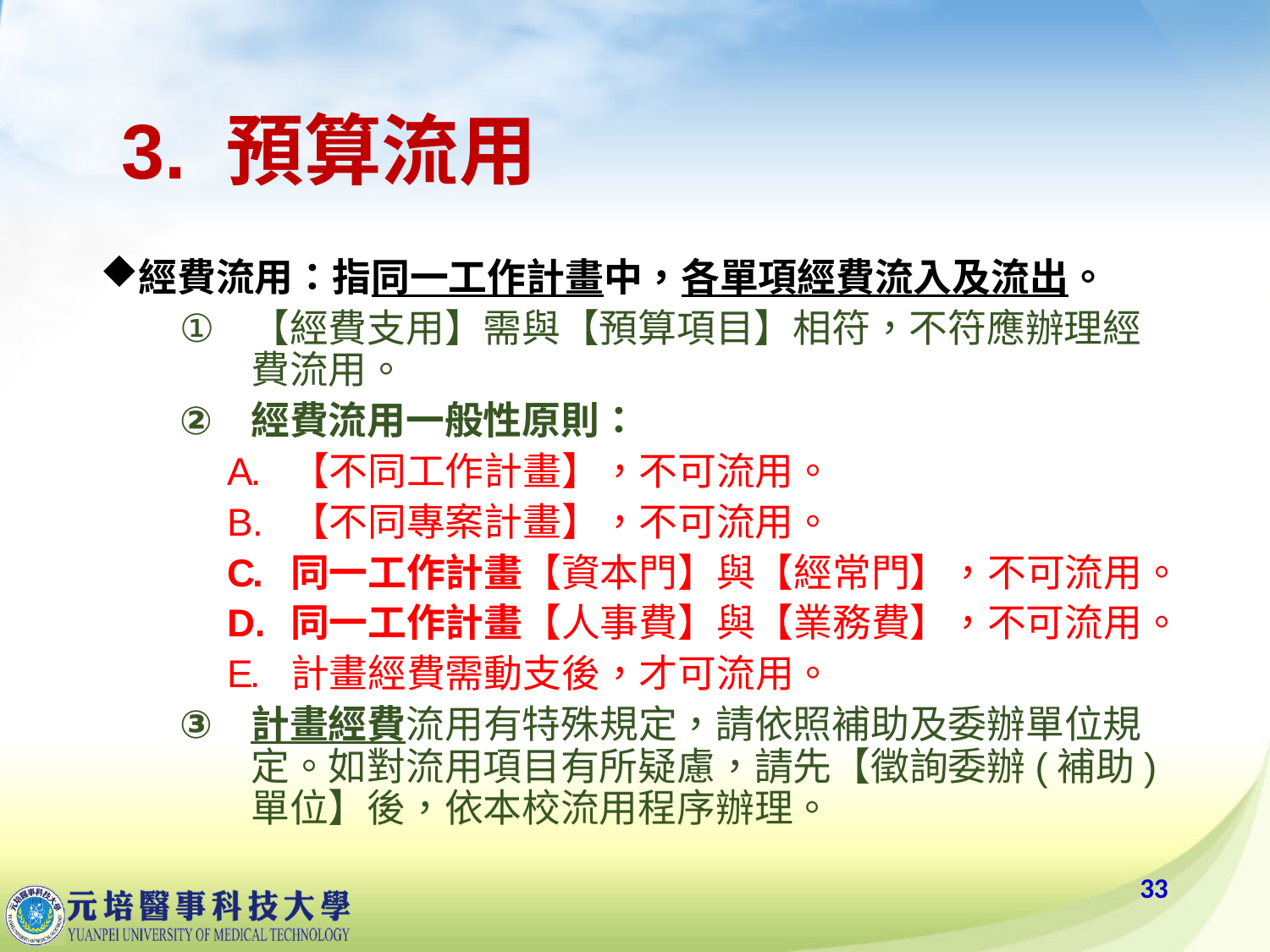

# 3. 預算流用
經費流用：指同一工作計畫中，各單項經費流入及流出。
【經費支用】需與【預算項目】相符，不符應辦理經費流用。
經費流用一般性原則：
【不同工作計畫】，不可流用。
【不同專案計畫】，不可流用。
同一工作計畫【資本門】與【經常門】，不可流用。
同一工作計畫【人事費】與【業務費】，不可流用。
計畫經費需動支後，才可流用。
計畫經費流用有特殊規定，請依照補助及委辦單位規定。如對流用項目有所疑慮，請先【徵詢委辦(補助)單位】後，依本校流用程序辦理。
33